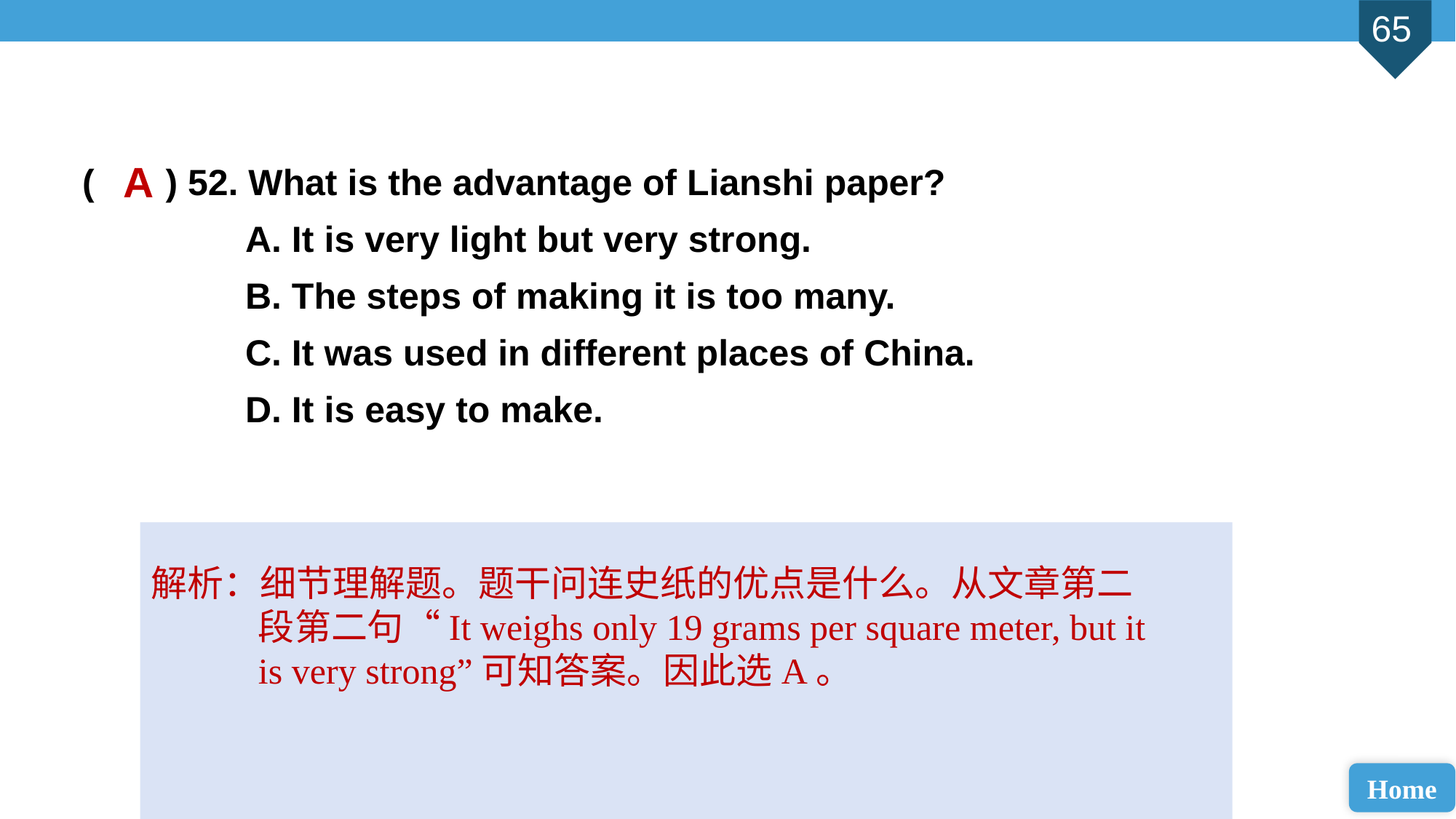

(       ) 52. What is the advantage of Lianshi paper?
                A. It is very light but very strong.
                B. The steps of making it is too many.
                C. It was used in different places of China.
                D. It is easy to make.
A

解析：细节理解题。题干问连史纸的优点是什么。从文章第二段第二句“It weighs only 19 grams per square meter, but it is very strong”可知答案。因此选A。